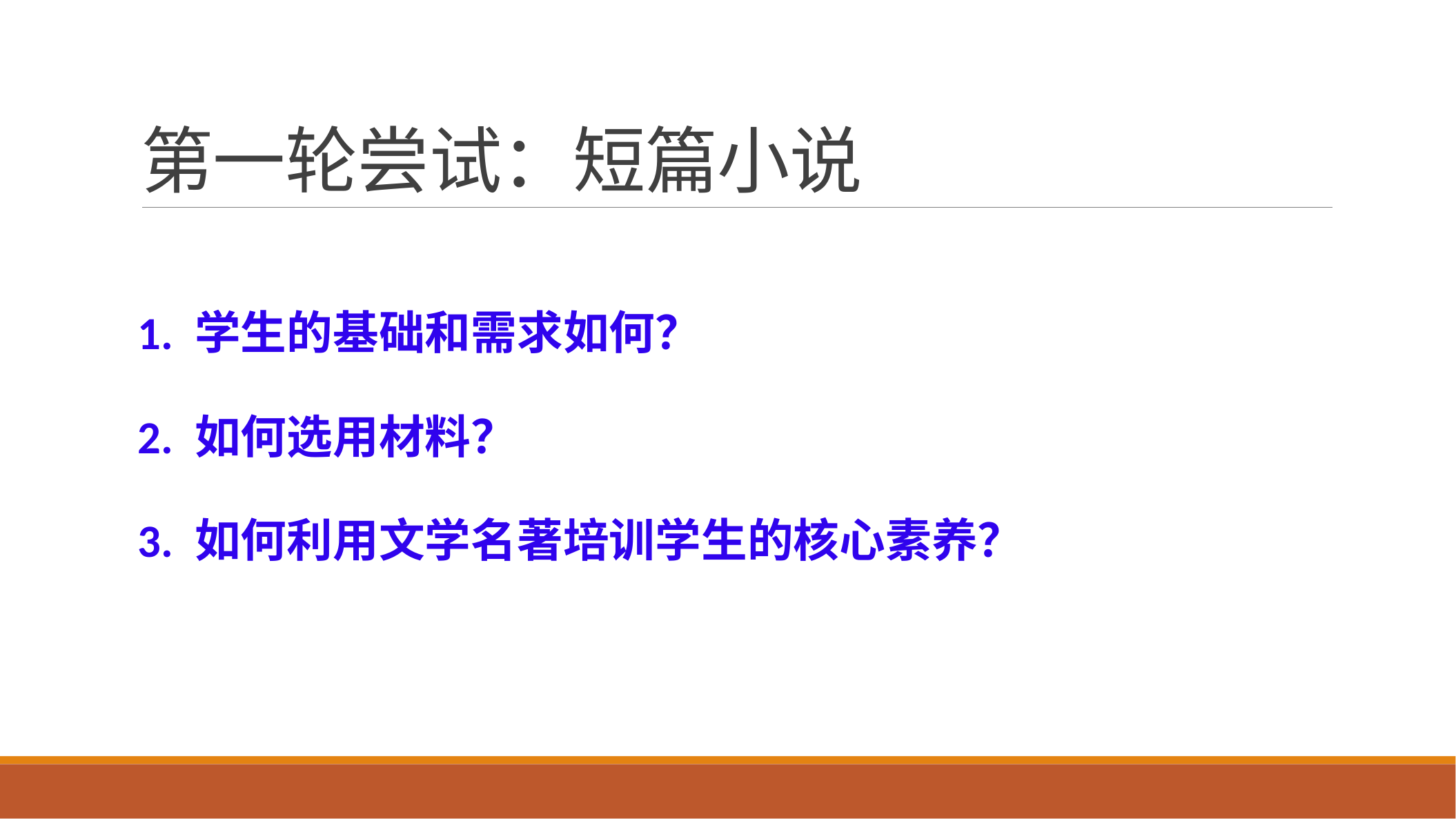

# 第一轮尝试：短篇小说
1. 学生的基础和需求如何？
2. 如何选用材料？
3. 如何利用文学名著培训学生的核心素养？